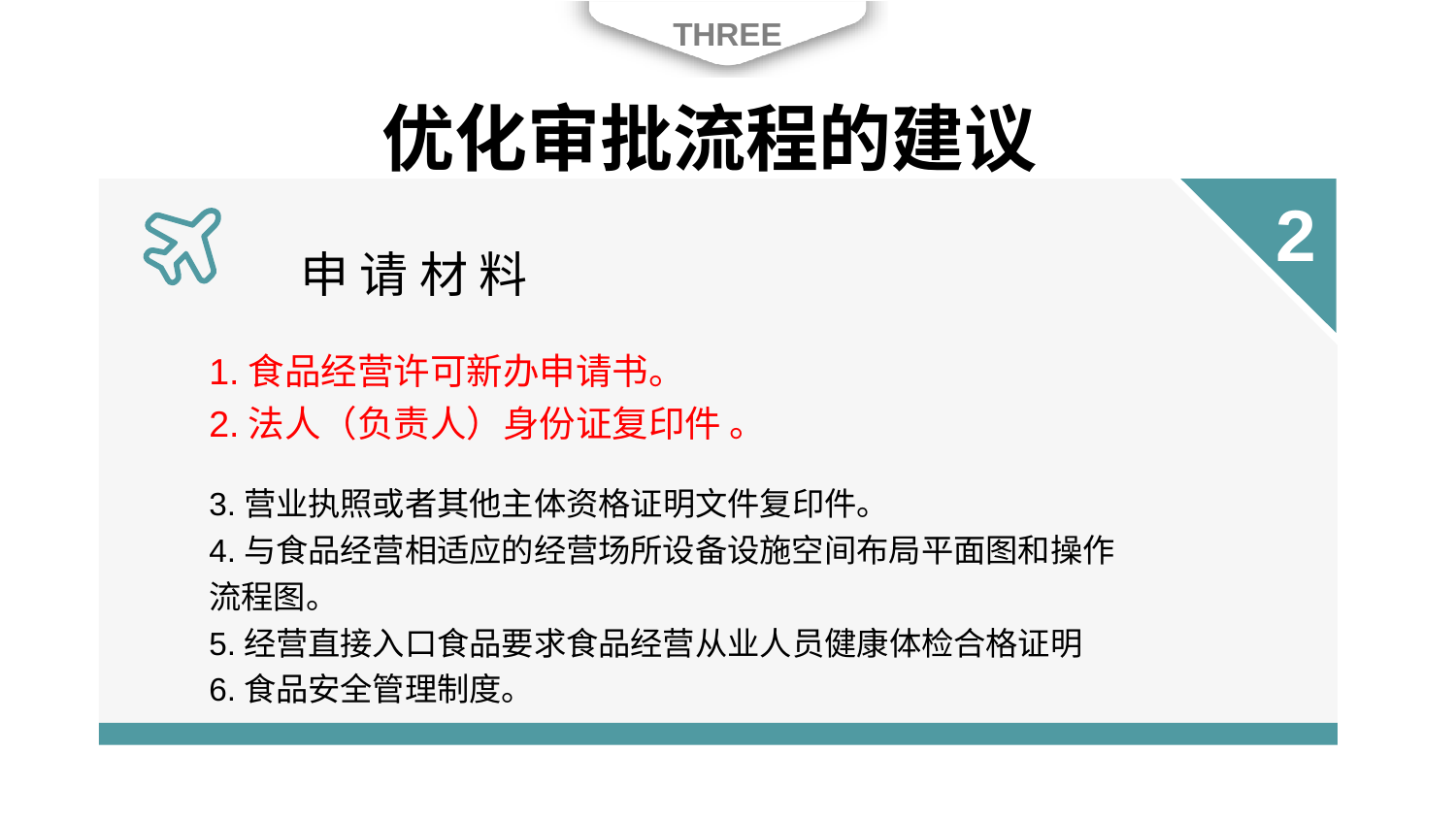

THREE
优化审批流程的建议

2

申 请 材 料
1.食品经营许可新办申请书。
2.法人（负责人）身份证复印件 。

3.营业执照或者其他主体资格证明文件复印件。
4.与食品经营相适应的经营场所设备设施空间布局平面图和操作流程图。
5.经营直接入口食品要求食品经营从业人员健康体检合格证明
6.食品安全管理制度。